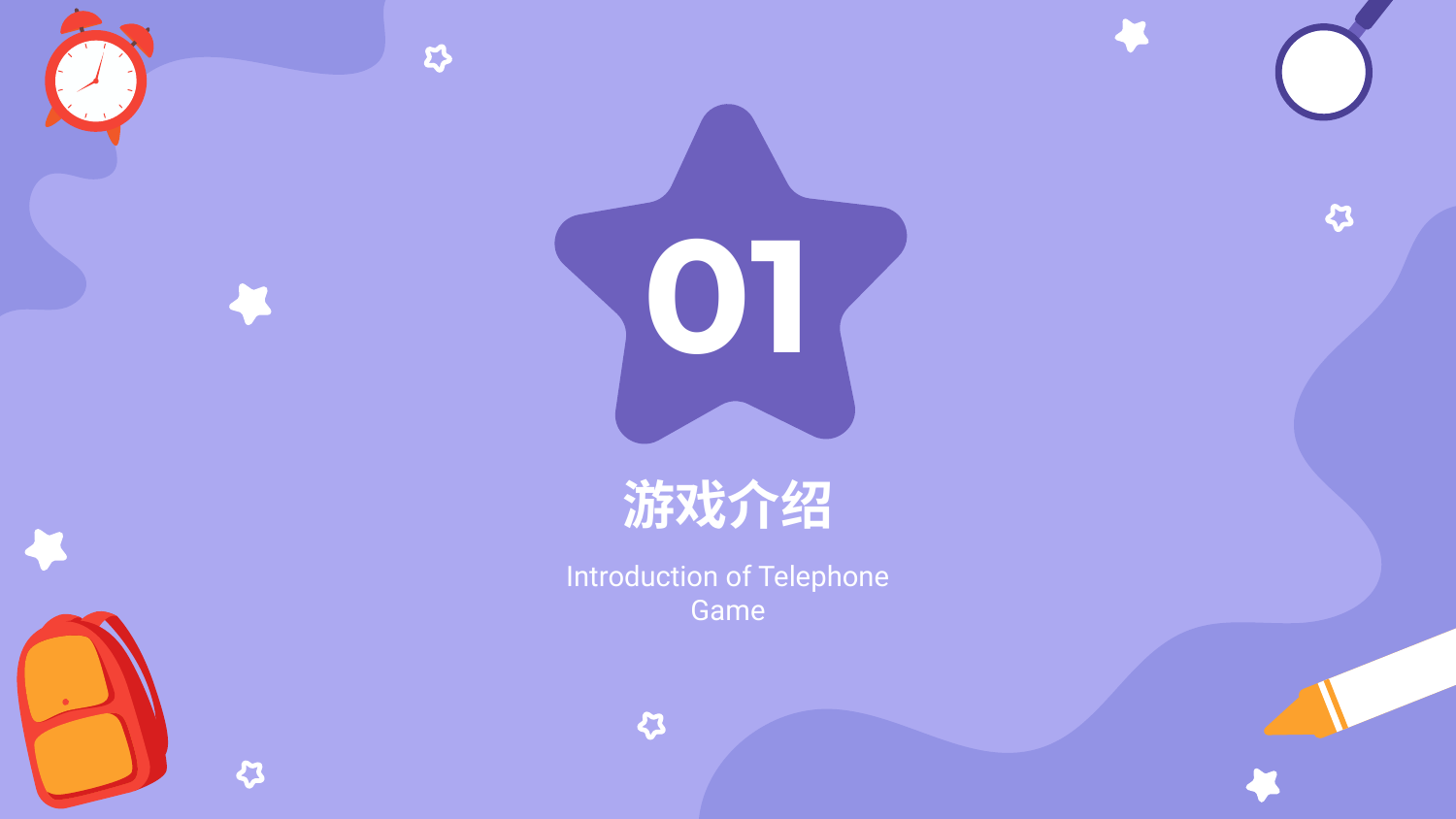

01
# 游戏介绍
Introduction of Telephone Game